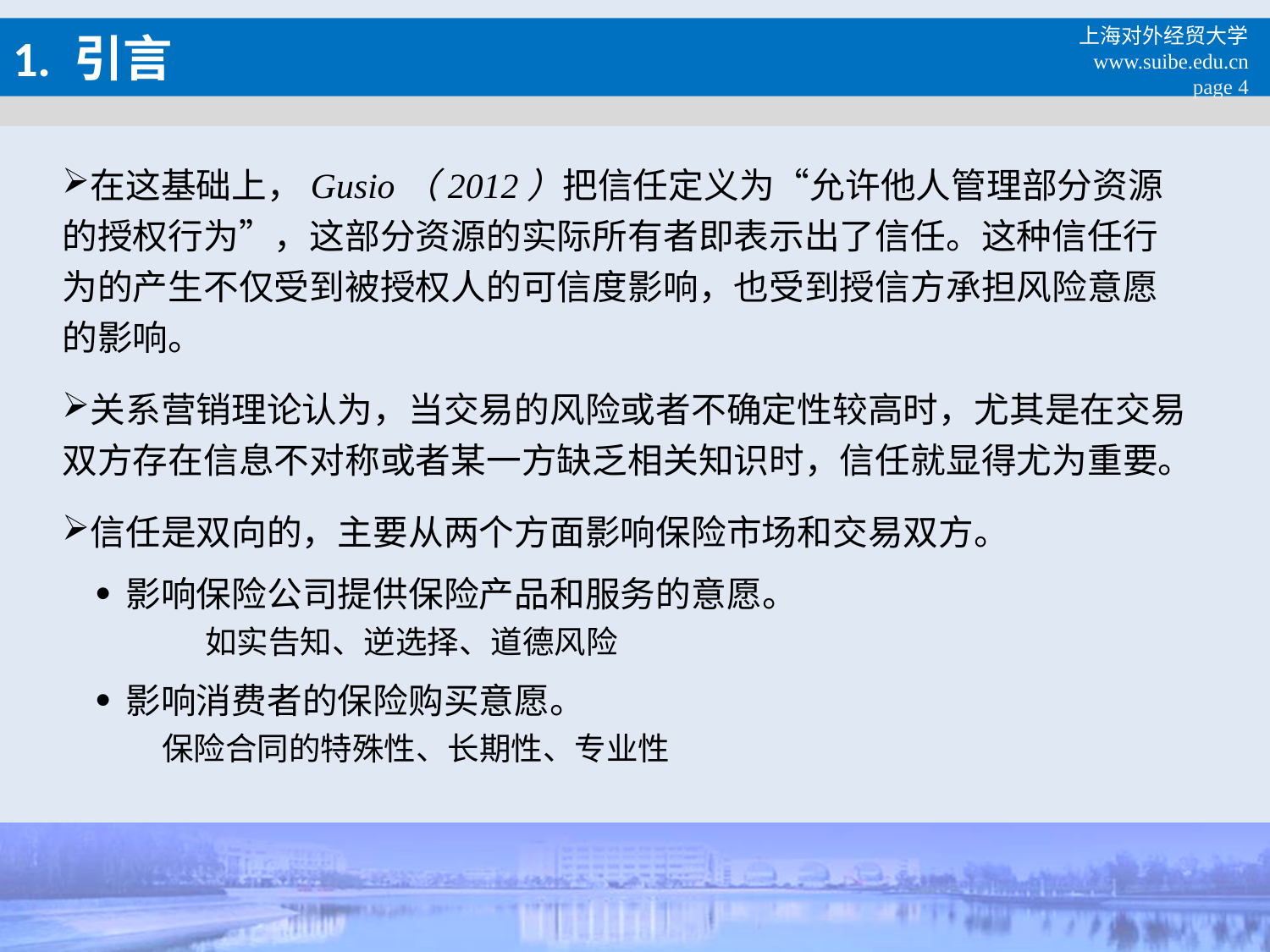

# 1. 引言
上海对外经贸大学
www.suibe.edu.cn
 page 4
在这基础上，Gusio（2012）把信任定义为“允许他人管理部分资源的授权行为”，这部分资源的实际所有者即表示出了信任。这种信任行为的产生不仅受到被授权人的可信度影响，也受到授信方承担风险意愿的影响。
关系营销理论认为，当交易的风险或者不确定性较高时，尤其是在交易双方存在信息不对称或者某一方缺乏相关知识时，信任就显得尤为重要。
信任是双向的，主要从两个方面影响保险市场和交易双方。
影响保险公司提供保险产品和服务的意愿。
          如实告知、逆选择、道德风险
影响消费者的保险购买意愿。
    保险合同的特殊性、长期性、专业性